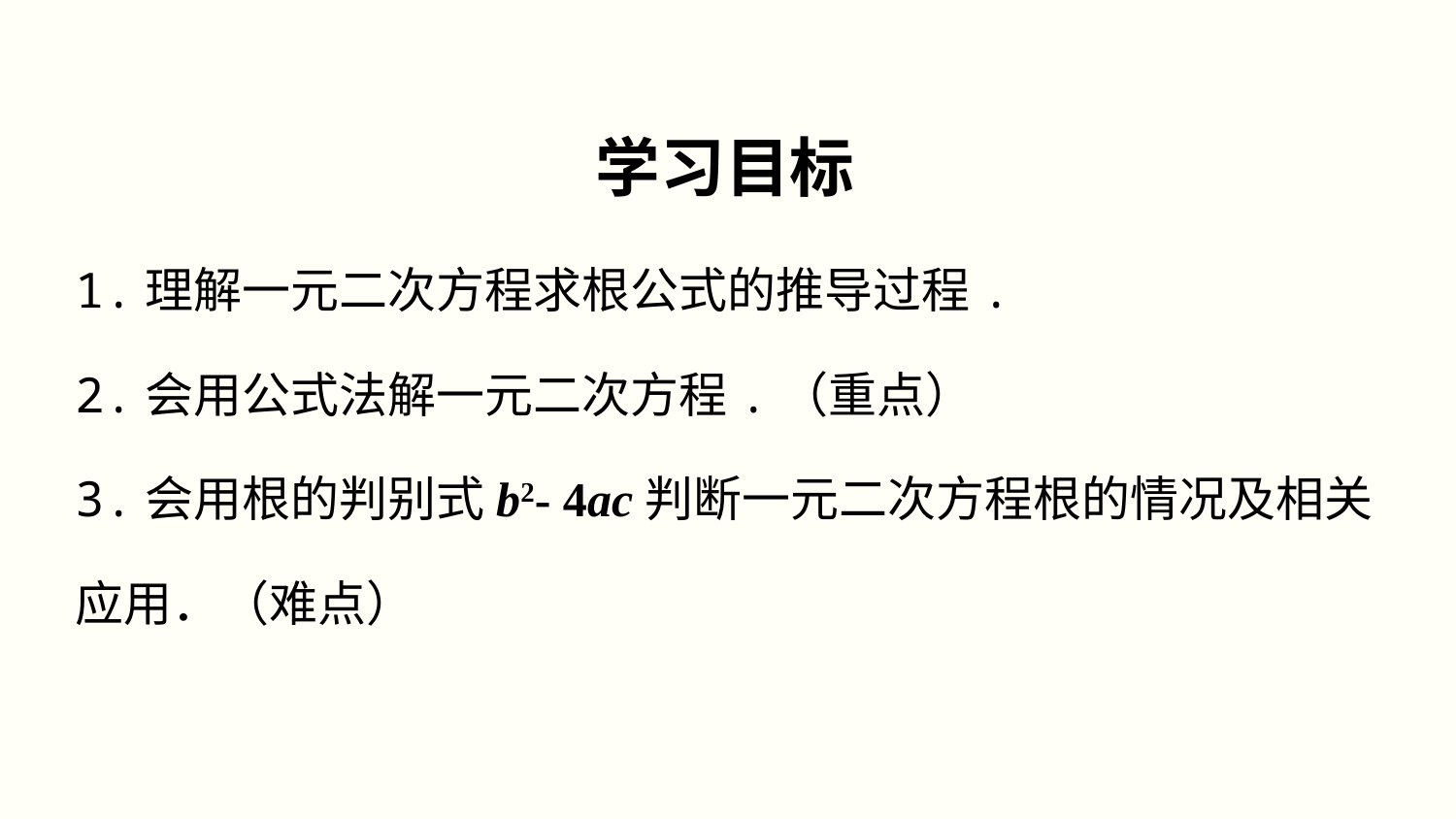

学习目标
1.理解一元二次方程求根公式的推导过程.
2.会用公式法解一元二次方程.（重点）
3.会用根的判别式b2- 4ac判断一元二次方程根的情况及相关应用．（难点）